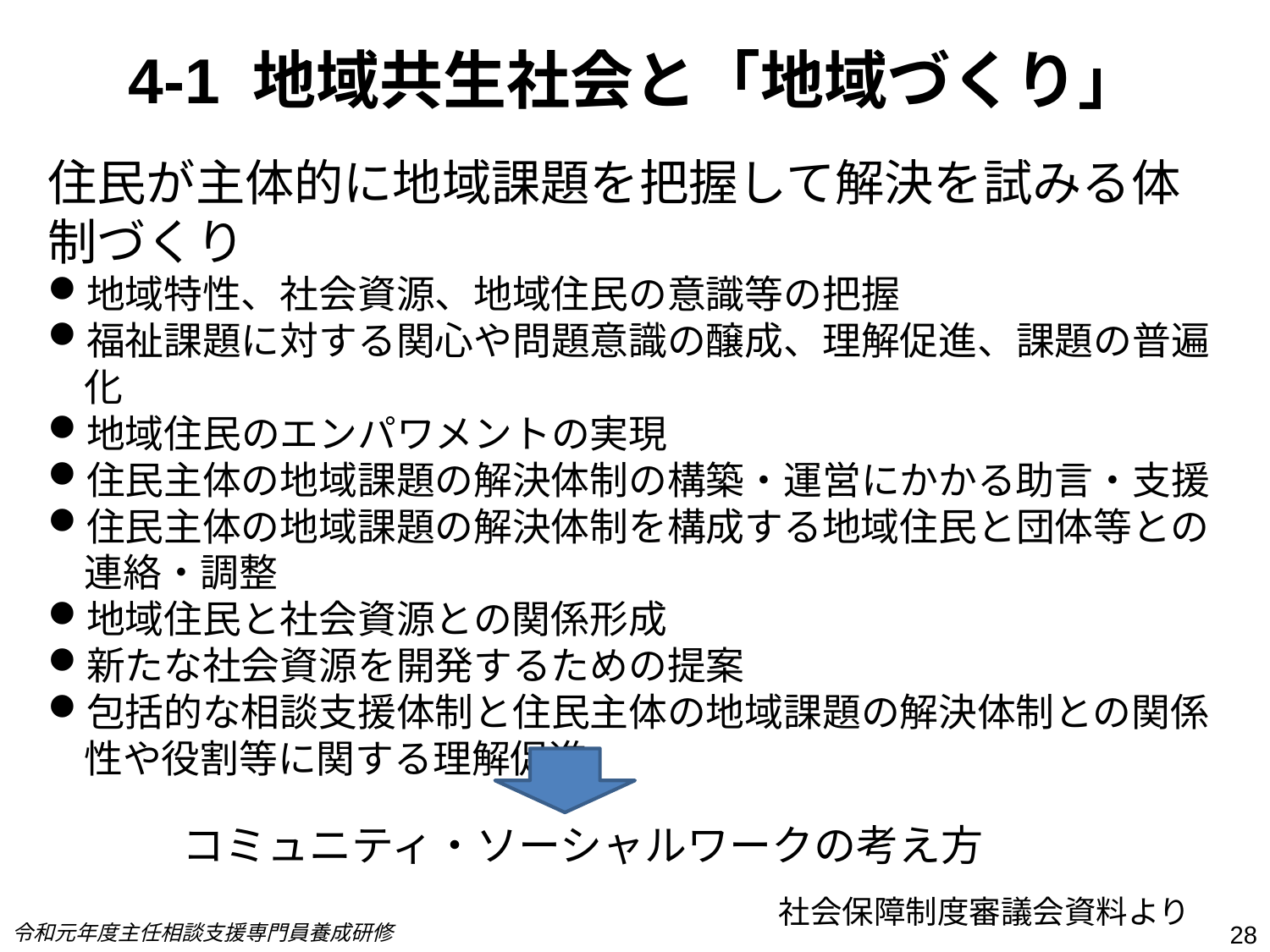

# 4-1 地域共生社会と「地域づくり」
住民が主体的に地域課題を把握して解決を試みる体制づくり
地域特性、社会資源、地域住民の意識等の把握
福祉課題に対する関心や問題意識の醸成、理解促進、課題の普遍化
地域住民のエンパワメントの実現
住民主体の地域課題の解決体制の構築・運営にかかる助言・支援
住民主体の地域課題の解決体制を構成する地域住民と団体等との連絡・調整
地域住民と社会資源との関係形成
新たな社会資源を開発するための提案
包括的な相談支援体制と住民主体の地域課題の解決体制との関係性や役割等に関する理解促進

コミュニティ・ソーシャルワークの考え方
社会保障制度審議会資料より
令和元年度主任相談支援専門員養成研修
28